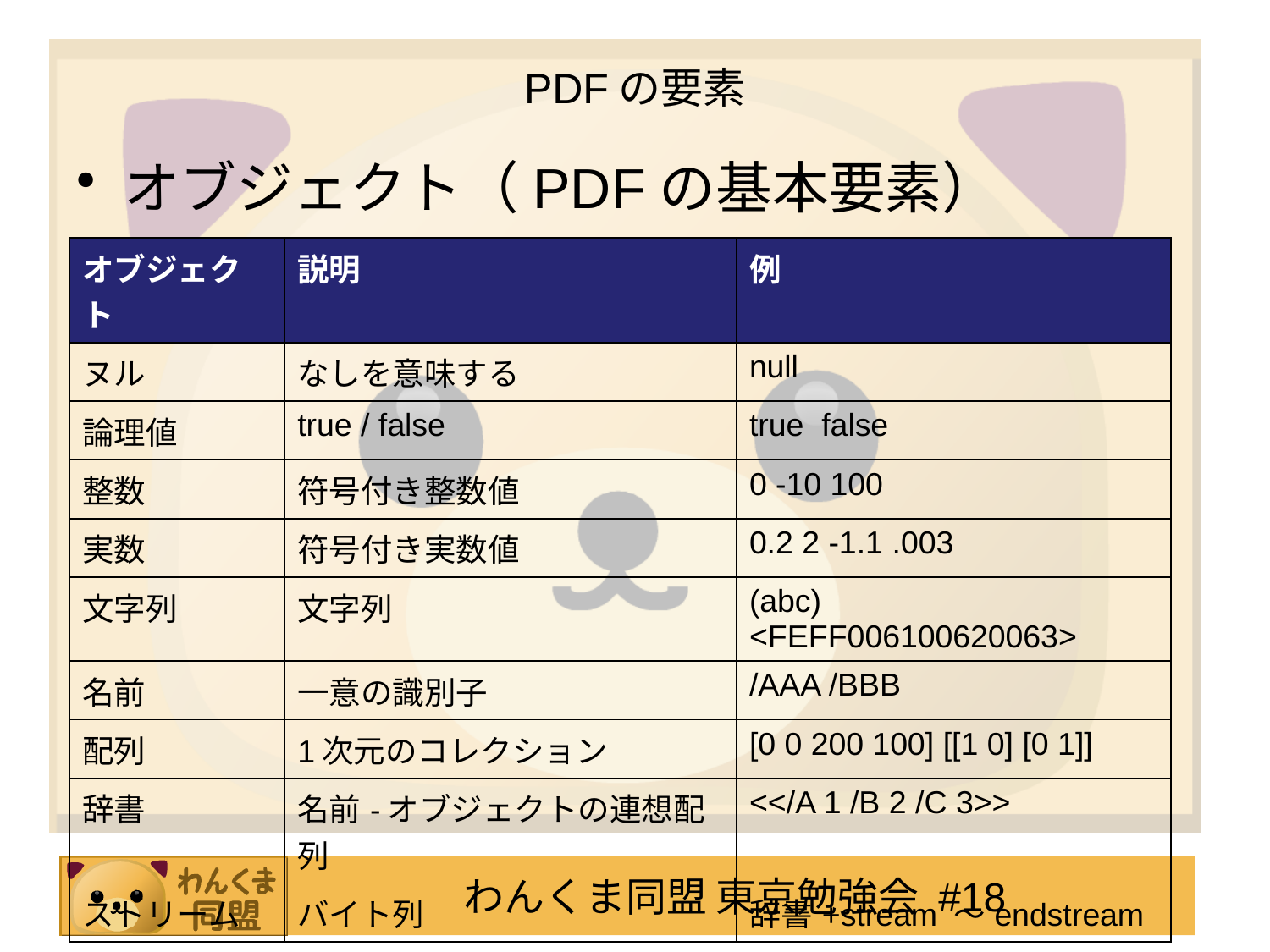

# PDFの要素
オブジェクト（PDFの基本要素）
| オブジェクト | 説明 | 例 |
| --- | --- | --- |
| ヌル | なしを意味する | null |
| 論理値 | true / false | true false |
| 整数 | 符号付き整数値 | 0 -10 100 |
| 実数 | 符号付き実数値 | 0.2 2 -1.1 .003 |
| 文字列 | 文字列 | (abc) <FEFF006100620063> |
| 名前 | 一意の識別子 | /AAA /BBB |
| 配列 | 1次元のコレクション | [0 0 200 100] [[1 0] [0 1]] |
| 辞書 | 名前-オブジェクトの連想配列 | <</A 1 /B 2 /C 3>> |
| ストリーム | バイト列 | 辞書+stream ～endstream |